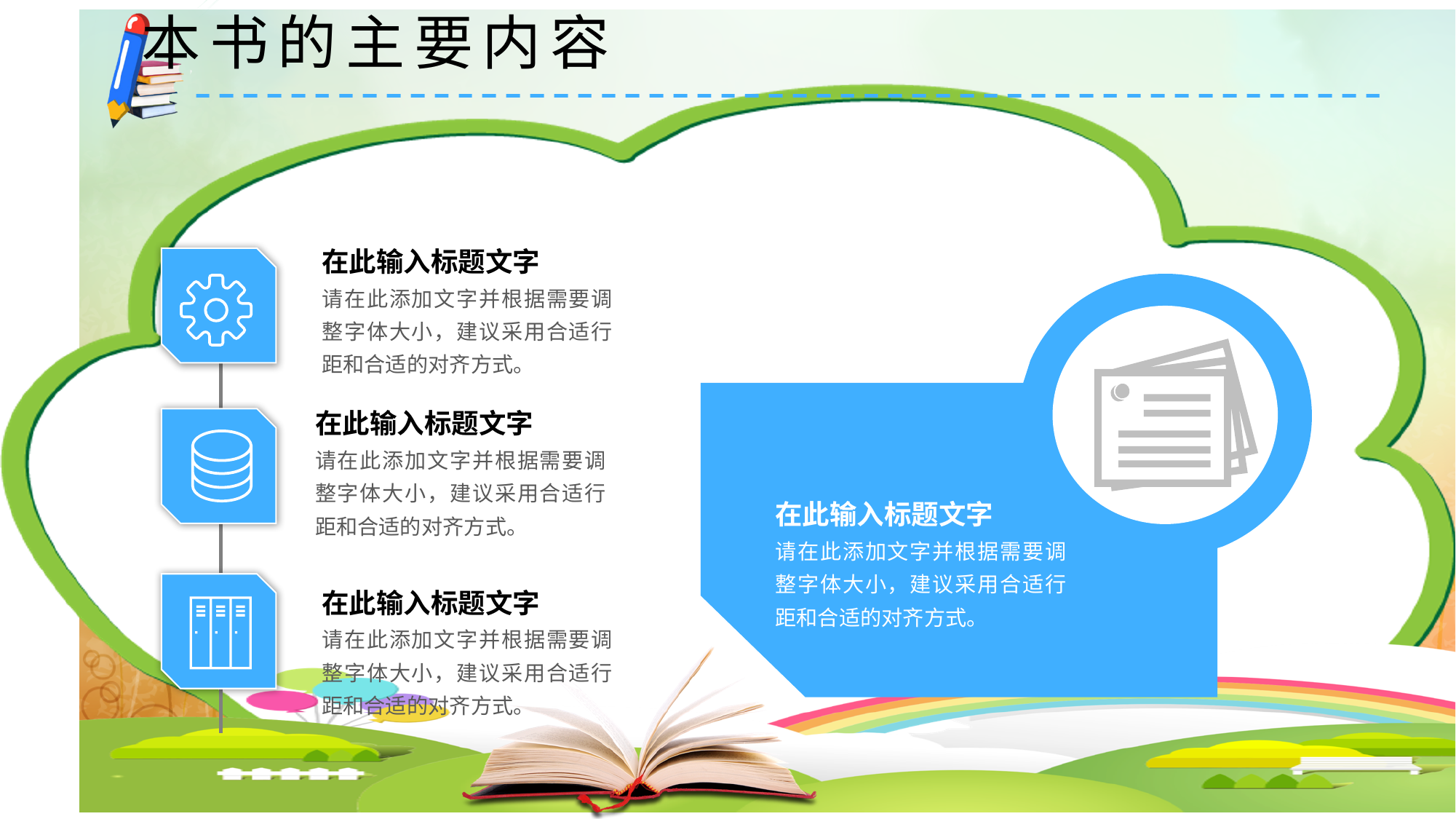

# 本书的主要内容
在此输入标题文字
请在此添加文字并根据需要调整字体大小，建议采用合适行距和合适的对齐方式。

在此输入标题文字
请在此添加文字并根据需要调整字体大小，建议采用合适行距和合适的对齐方式。

在此输入标题文字
请在此添加文字并根据需要调整字体大小，建议采用合适行距和合适的对齐方式。

在此输入标题文字
请在此添加文字并根据需要调整字体大小，建议采用合适行距和合适的对齐方式。